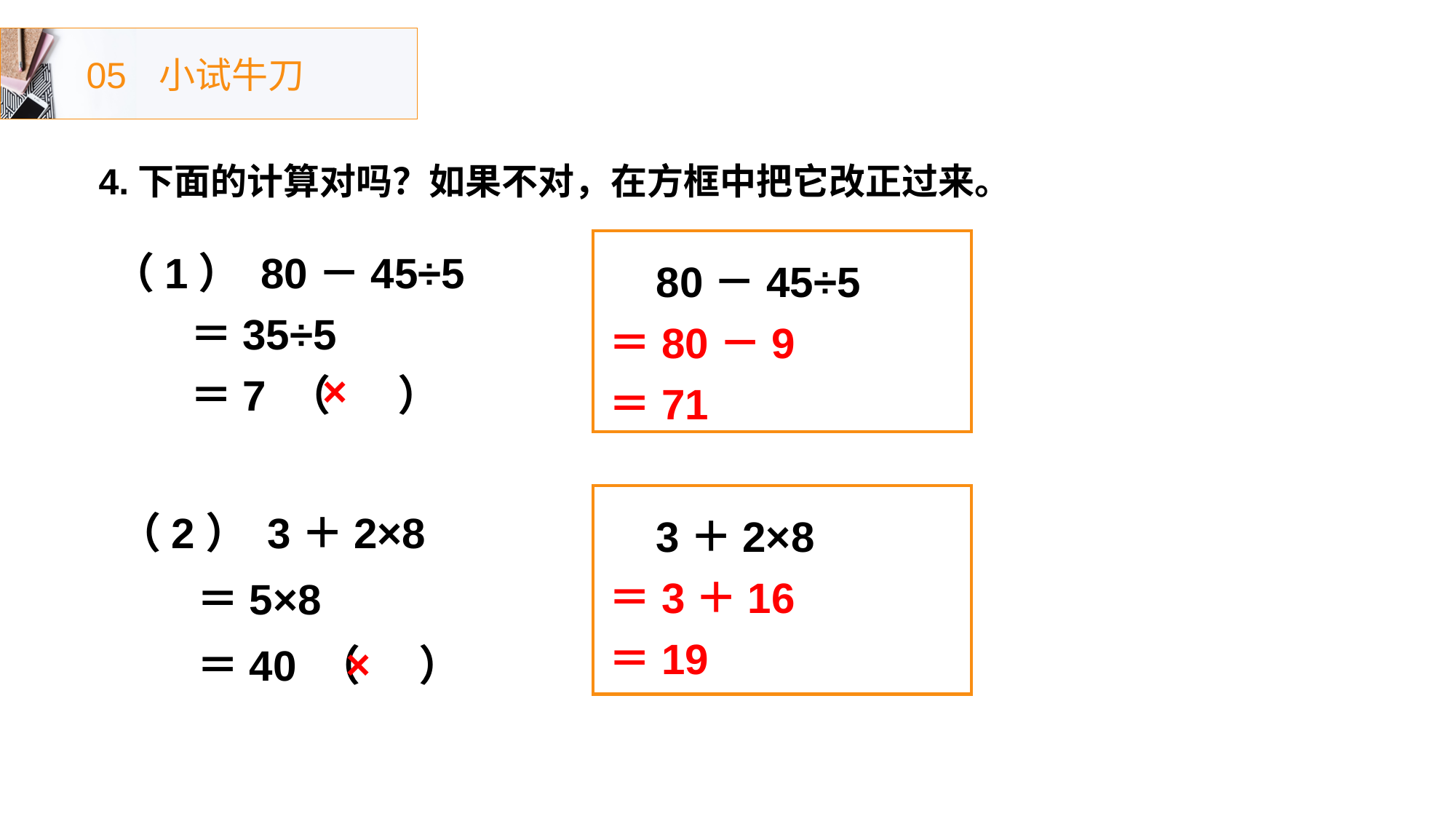

05
小试牛刀
4.下面的计算对吗？如果不对，在方框中把它改正过来。

（1） 80－45÷5
       ＝35÷5
       ＝7 （       ）
    80－45÷5
＝80－9
＝71
×

（2） 3＋2×8
       ＝5×8
       ＝40 （      ）
    3＋2×8
＝3＋16
＝19
×